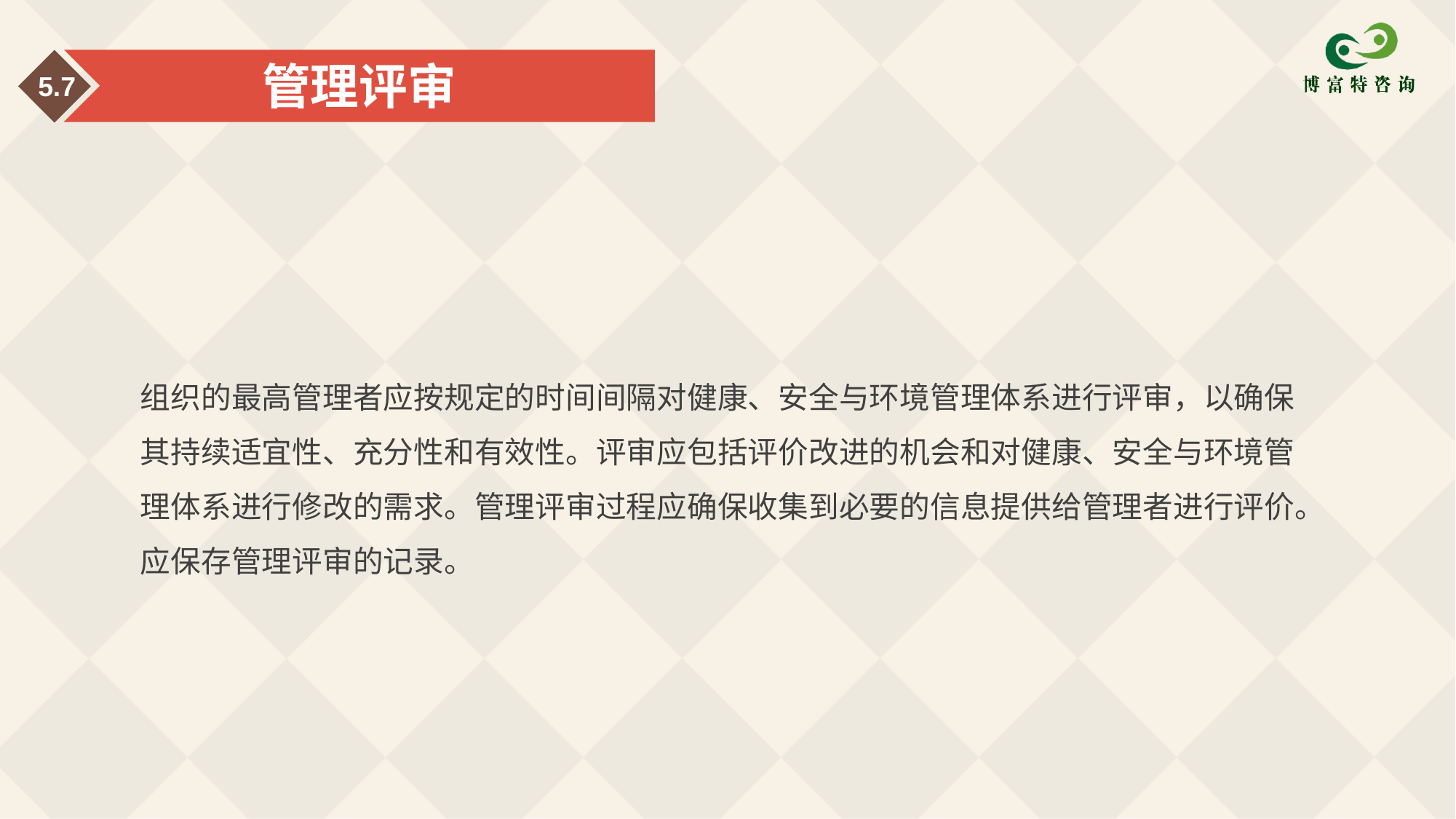

管理评审
5.7
组织的最高管理者应按规定的时间间隔对健康、安全与环境管理体系进行评审，以确保其持续适宜性、充分性和有效性。评审应包括评价改进的机会和对健康、安全与环境管理体系进行修改的需求。管理评审过程应确保收集到必要的信息提供给管理者进行评价。应保存管理评审的记录。